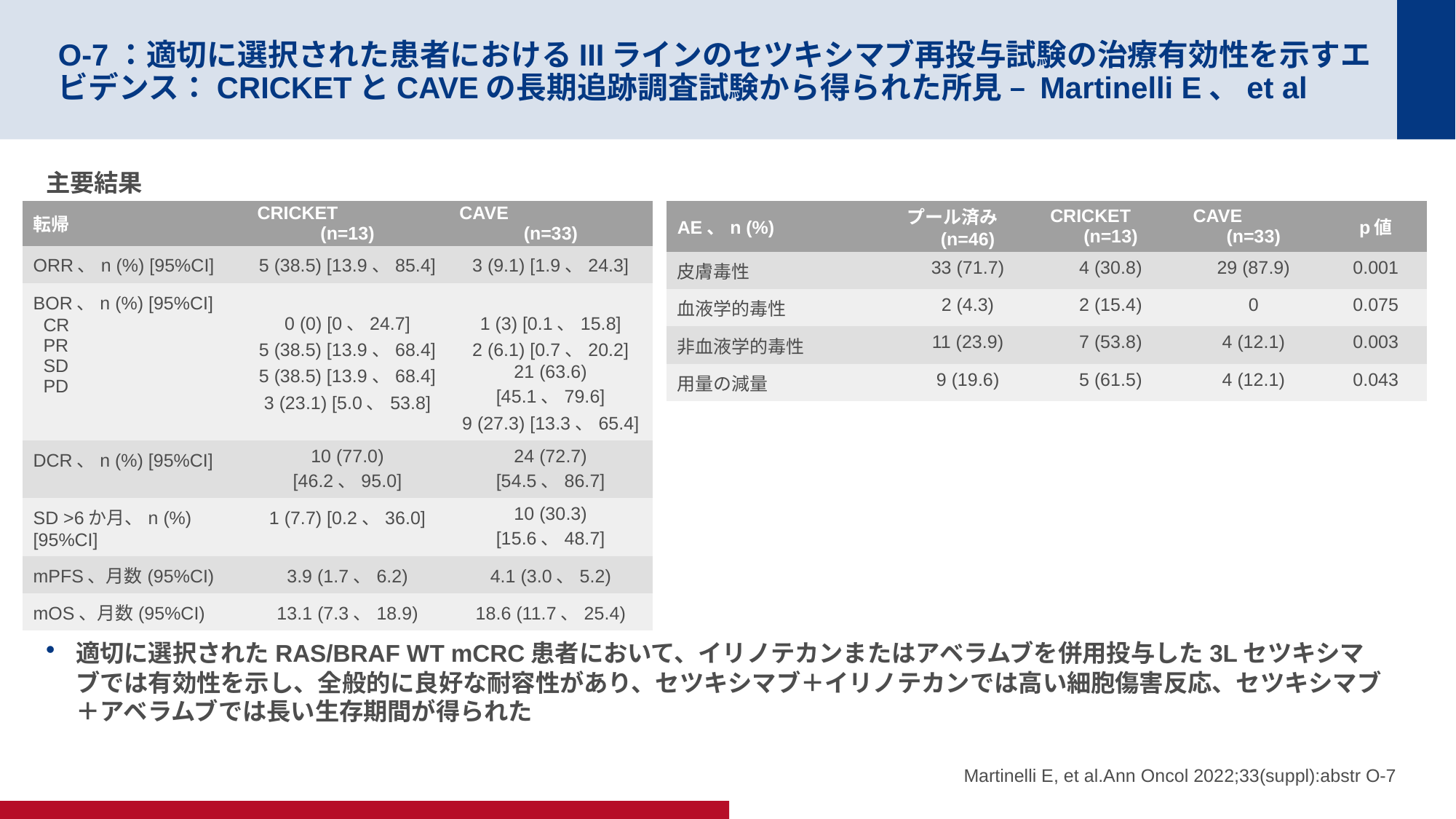

# O-7：適切に選択された患者におけるIIIラインのセツキシマブ再投与試験の治療有効性を示すエビデンス：CRICKETとCAVEの長期追跡調査試験から得られた所見 – Martinelli E、et al
主要結果
結論
適切に選択されたRAS/BRAF WT mCRC患者において、イリノテカンまたはアベラムブを併用投与した3Lセツキシマブでは有効性を示し、全般的に良好な耐容性があり、セツキシマブ＋イリノテカンでは高い細胞傷害反応、セツキシマブ＋アベラムブでは長い生存期間が得られた
| 転帰 | CRICKET (n=13) | CAVE (n=33) |
| --- | --- | --- |
| ORR、n (%) [95%CI] | 5 (38.5) [13.9、85.4] | 3 (9.1) [1.9、24.3] |
| BOR、n (%) [95%CI] CR PR SD PD | 0 (0) [0、24.7] 5 (38.5) [13.9、68.4] 5 (38.5) [13.9、68.4] 3 (23.1) [5.0、53.8] | 1 (3) [0.1、15.8] 2 (6.1) [0.7、20.2] 21 (63.6) [45.1、79.6] 9 (27.3) [13.3、65.4] |
| DCR、n (%) [95%CI] | 10 (77.0) [46.2、95.0] | 24 (72.7) [54.5、86.7] |
| SD >6か月、n (%) [95%CI] | 1 (7.7) [0.2、36.0] | 10 (30.3) [15.6、48.7] |
| mPFS、月数(95%CI) | 3.9 (1.7、6.2) | 4.1 (3.0、5.2) |
| mOS、月数(95%CI) | 13.1 (7.3、18.9) | 18.6 (11.7、25.4) |
| AE、n (%) | プール済み (n=46) | CRICKET (n=13) | CAVE (n=33) | p値 |
| --- | --- | --- | --- | --- |
| 皮膚毒性 | 33 (71.7) | 4 (30.8) | 29 (87.9) | 0.001 |
| 血液学的毒性 | 2 (4.3) | 2 (15.4) | 0 | 0.075 |
| 非血液学的毒性 | 11 (23.9) | 7 (53.8) | 4 (12.1) | 0.003 |
| 用量の減量 | 9 (19.6) | 5 (61.5) | 4 (12.1) | 0.043 |
Martinelli E, et al.Ann Oncol 2022;33(suppl):abstr O-7